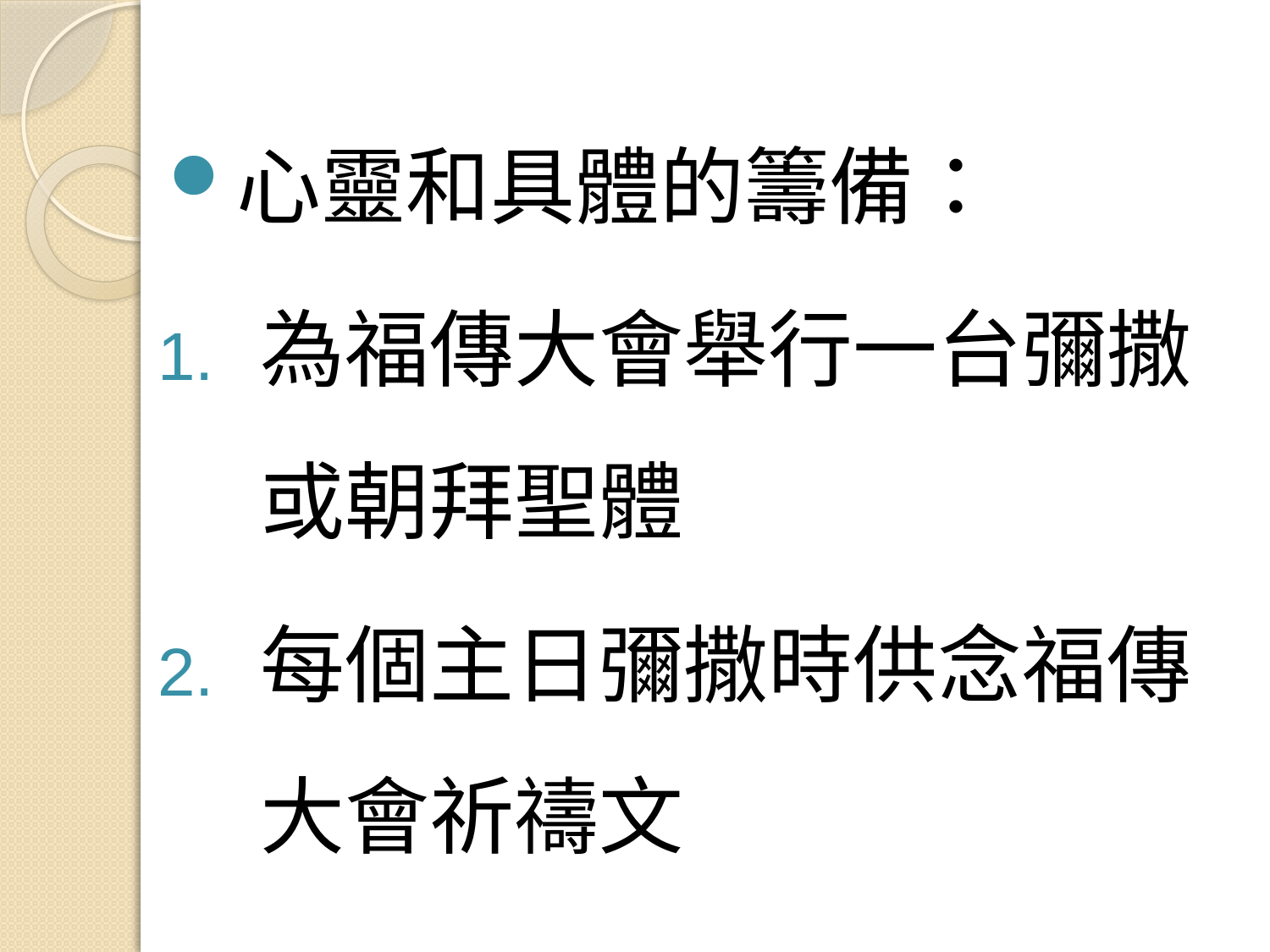

心靈和具體的籌備：
為福傳大會舉行一台彌撒或朝拜聖體
每個主日彌撒時供念福傳大會祈禱文